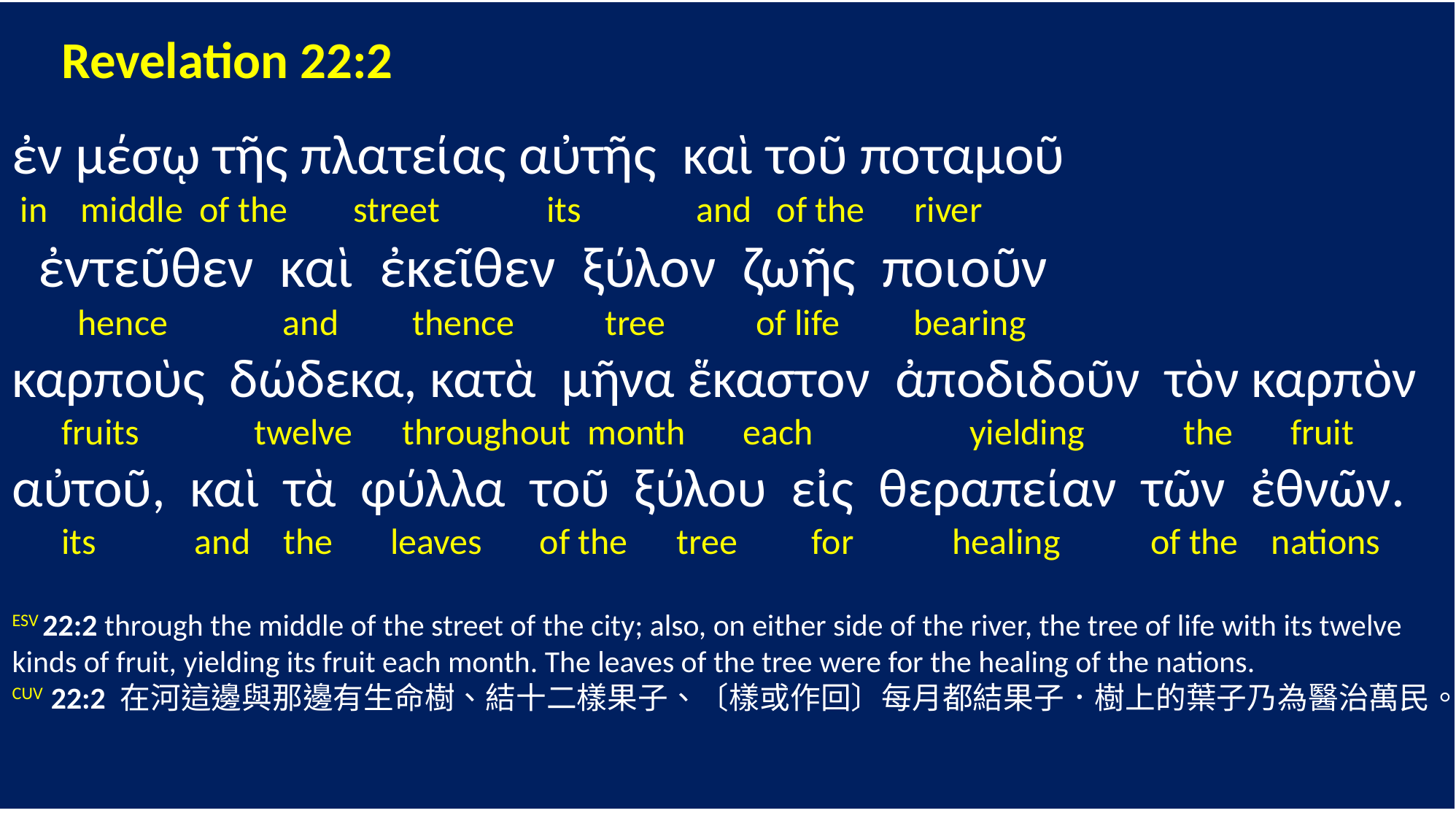

Revelation 22:2

ἐν μέσῳ τῆς πλατείας αὐτῆς  καὶ τοῦ ποταμοῦ
 in    middle  of the        street             its              and   of the      river
  ἐντεῦθεν  καὶ  ἐκεῖθεν  ξύλον  ζωῆς  ποιοῦν
        hence              and         thence           tree           of life         bearing
καρποὺς  δώδεκα, κατὰ  μῆνα ἕκαστον  ἀποδιδοῦν  τὸν καρπὸν
      fruits              twelve      throughout  month       each                   yielding            the       fruit
αὐτοῦ,  καὶ  τὰ  φύλλα  τοῦ  ξύλου  εἰς  θεραπείαν  τῶν  ἐθνῶν.
      its            and    the       leaves       of the      tree         for            healing           of the    nations

ESV 22:2 through the middle of the street of the city; also, on either side of the river, the tree of life with its twelve kinds of fruit, yielding its fruit each month. The leaves of the tree were for the healing of the nations.
CUV  22:2 在河這邊與那邊有生命樹、結十二樣果子、〔樣或作回〕每月都結果子．樹上的葉子乃為醫治萬民。